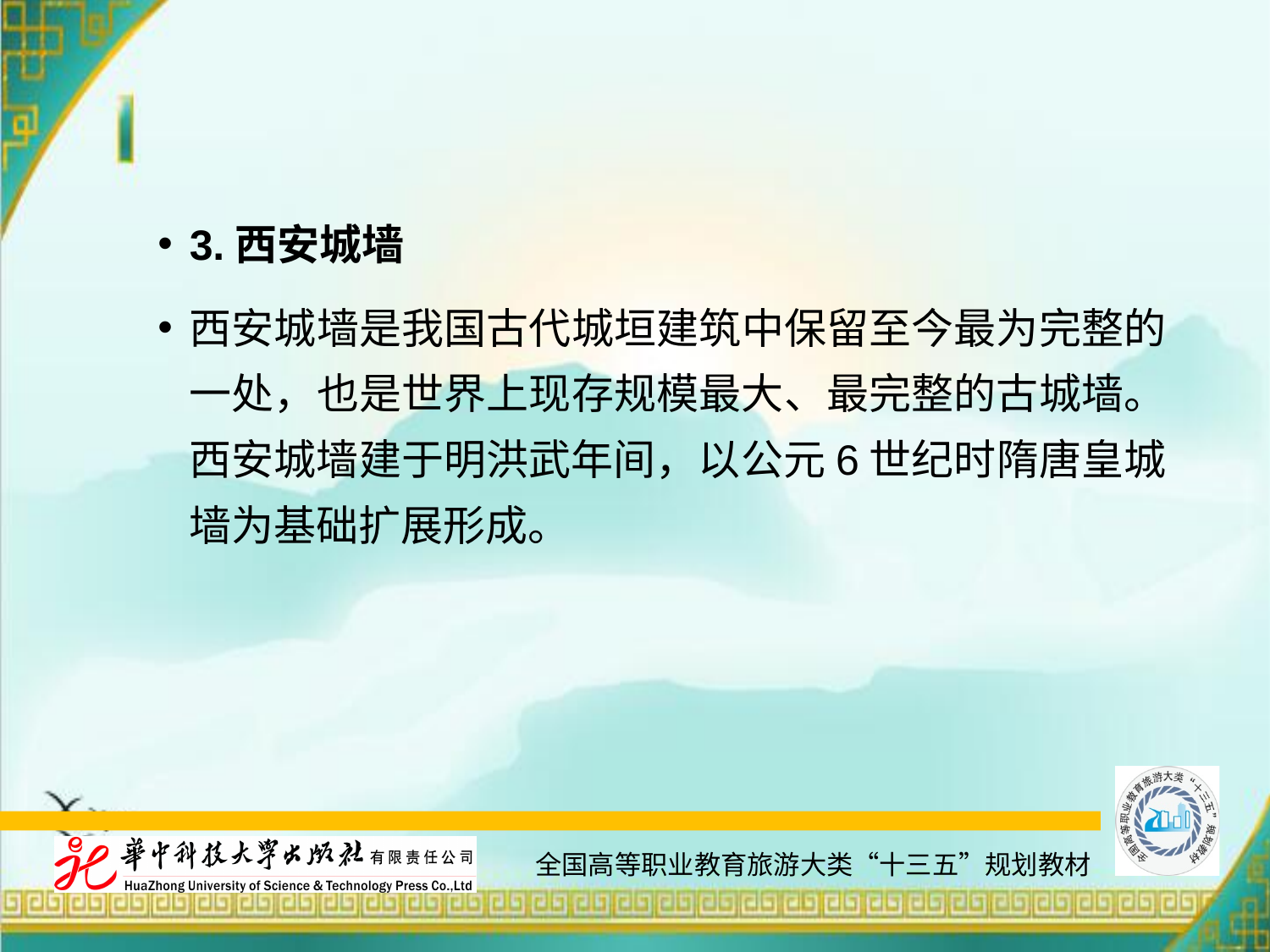

#
3.西安城墙
西安城墙是我国古代城垣建筑中保留至今最为完整的一处，也是世界上现存规模最大、最完整的古城墙。西安城墙建于明洪武年间，以公元6世纪时隋唐皇城墙为基础扩展形成。